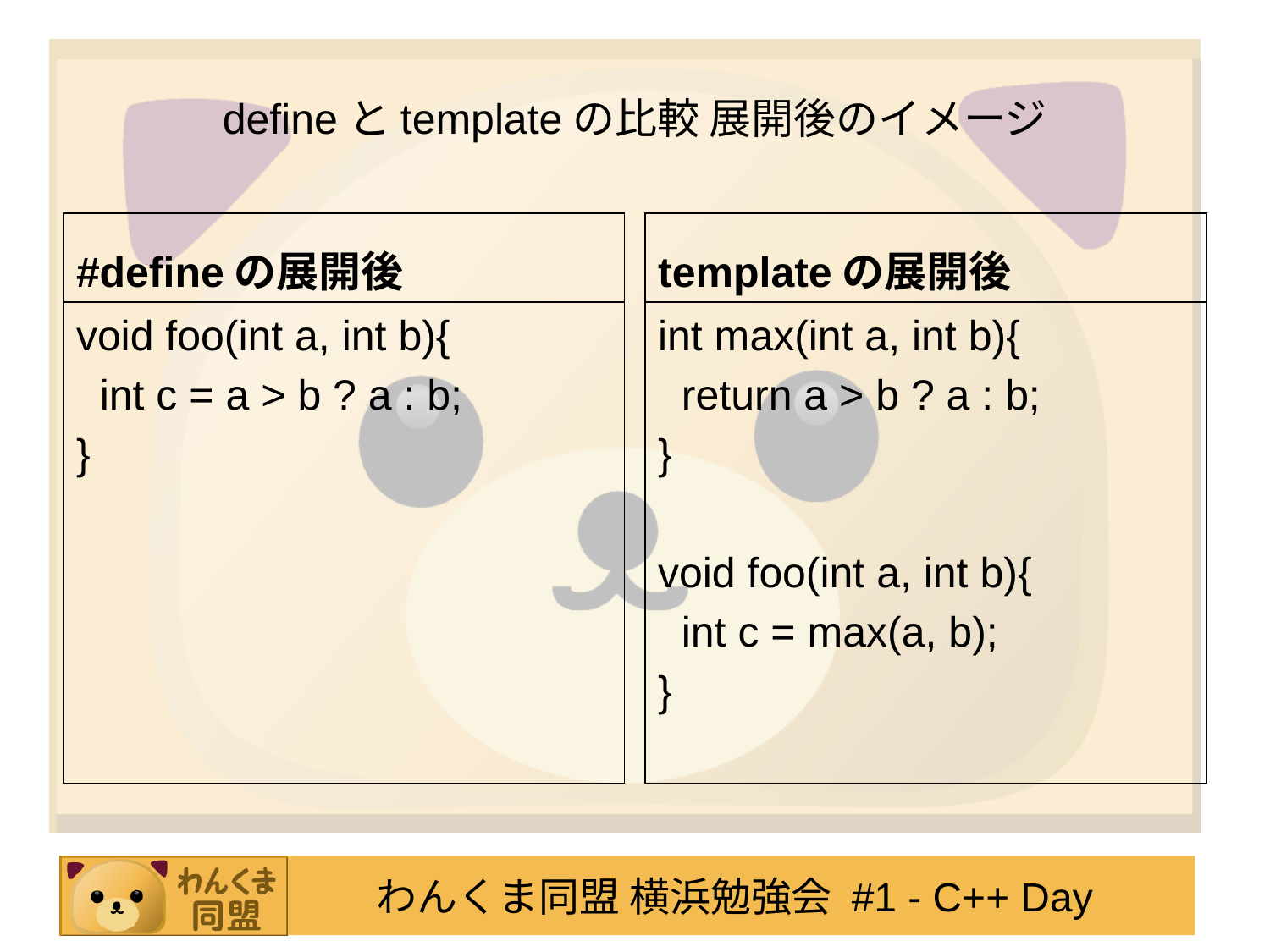

# defineとtemplateの比較 展開後のイメージ
#defineの展開後
templateの展開後
void foo(int a, int b){
  int c = a > b ? a : b;
}
int max(int a, int b){
  return a > b ? a : b;
}

void foo(int a, int b){
  int c = max(a, b);
}